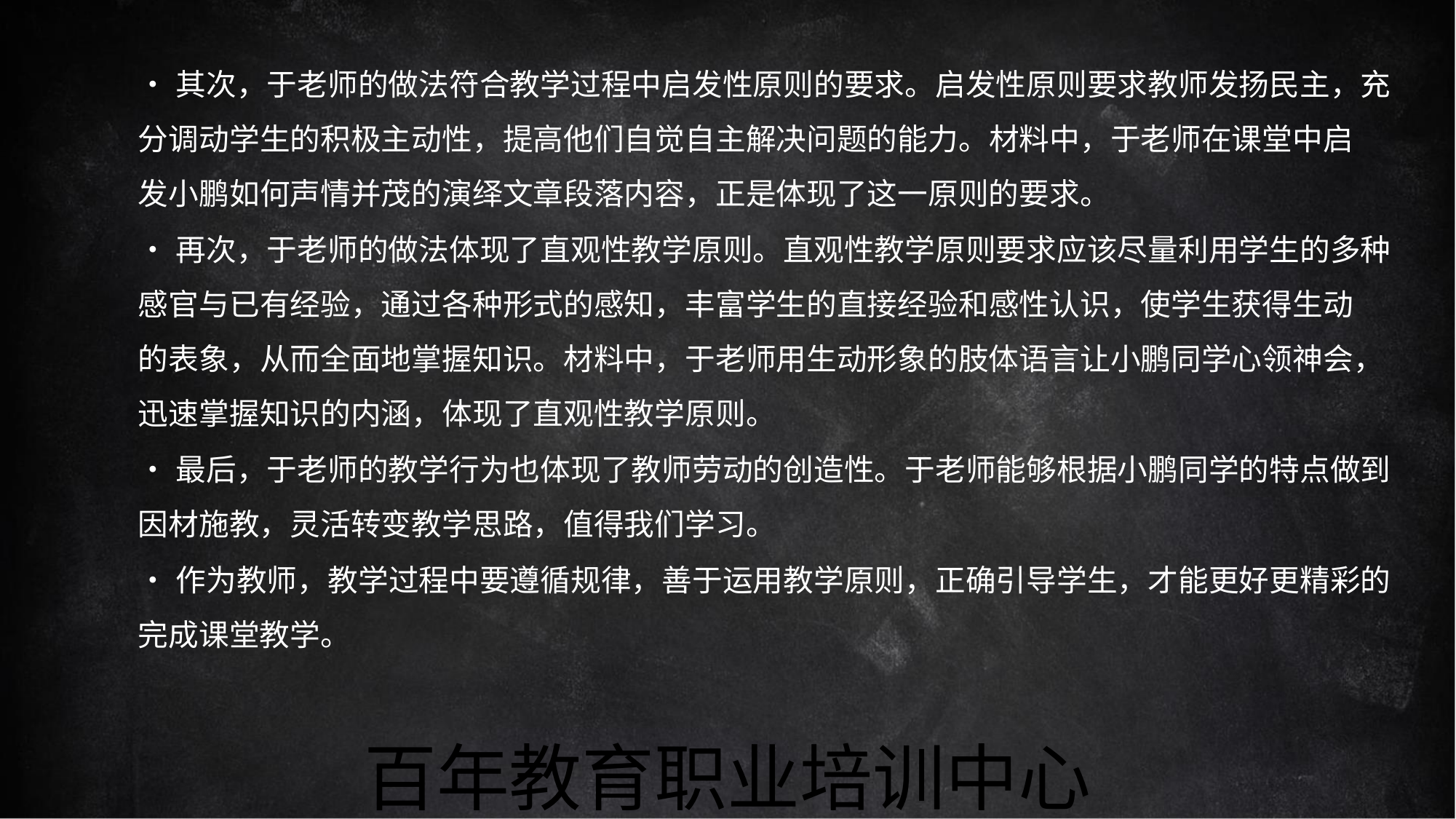

•其次，于老师的做法符合教学过程中启发性原则的要求。启发性原则要求教师发扬民主，充
分调动学生的积极主动性，提高他们自觉自主解决问题的能力。材料中，于老师在课堂中启
发小鹏如何声情并茂的演绎文章段落内容，正是体现了这一原则的要求。
•再次，于老师的做法体现了直观性教学原则。直观性教学原则要求应该尽量利用学生的多种
感官与已有经验，通过各种形式的感知，丰富学生的直接经验和感性认识，使学生获得生动
的表象，从而全面地掌握知识。材料中，于老师用生动形象的肢体语言让小鹏同学心领神会，
迅速掌握知识的内涵，体现了直观性教学原则。
•最后，于老师的教学行为也体现了教师劳动的创造性。于老师能够根据小鹏同学的特点做到
因材施教，灵活转变教学思路，值得我们学习。
•作为教师，教学过程中要遵循规律，善于运用教学原则，正确引导学生，才能更好更精彩的
完成课堂教学。
百年教育职业培训中心